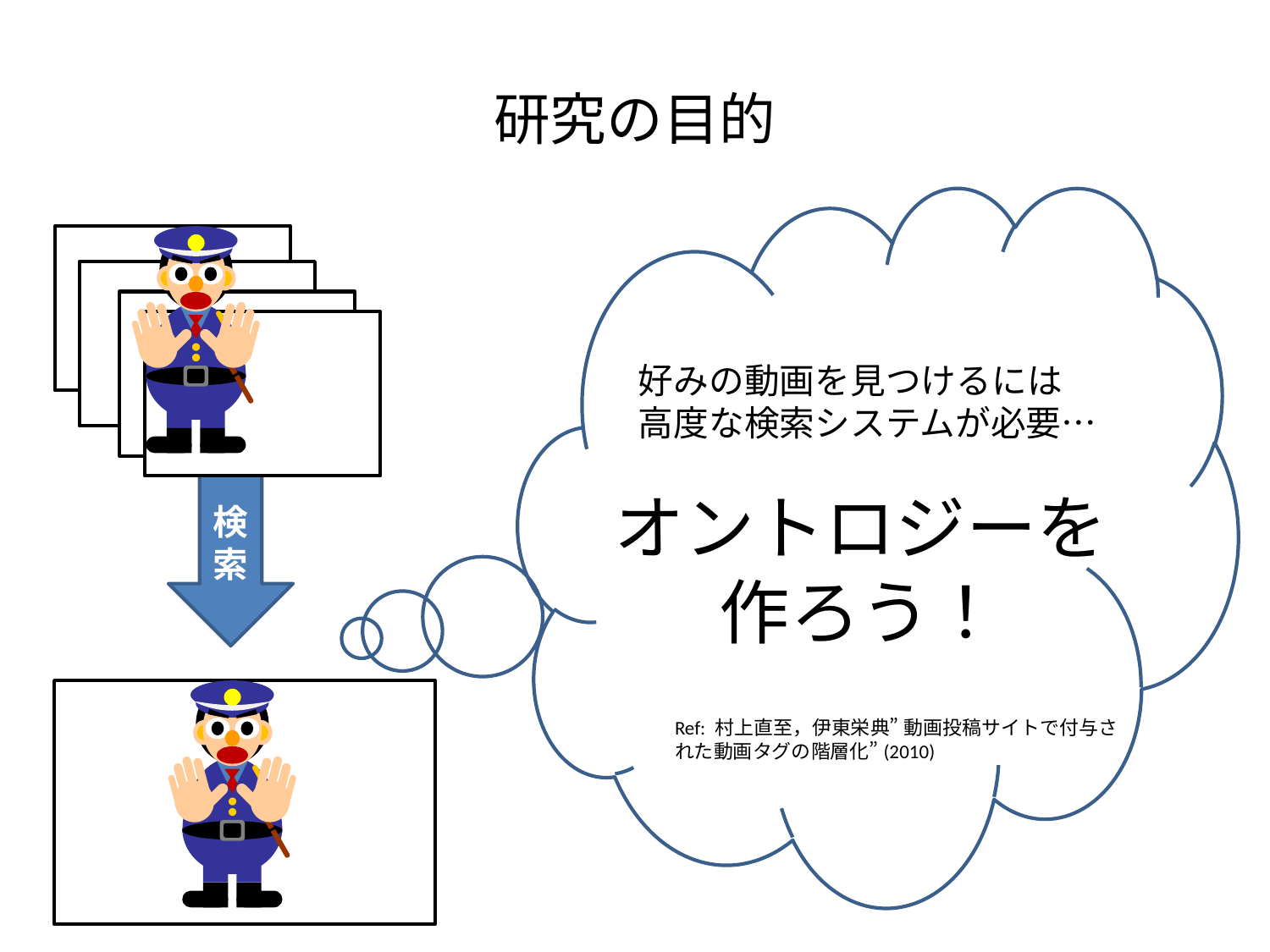

# 研究の目的

好みの動画を見つけるには
高度な検索システムが必要…
検索
オントロジーを
作ろう！

Ref: 村上直至，伊東栄典” 動画投稿サイトで付与さ
れた動画タグの階層化”(2010)